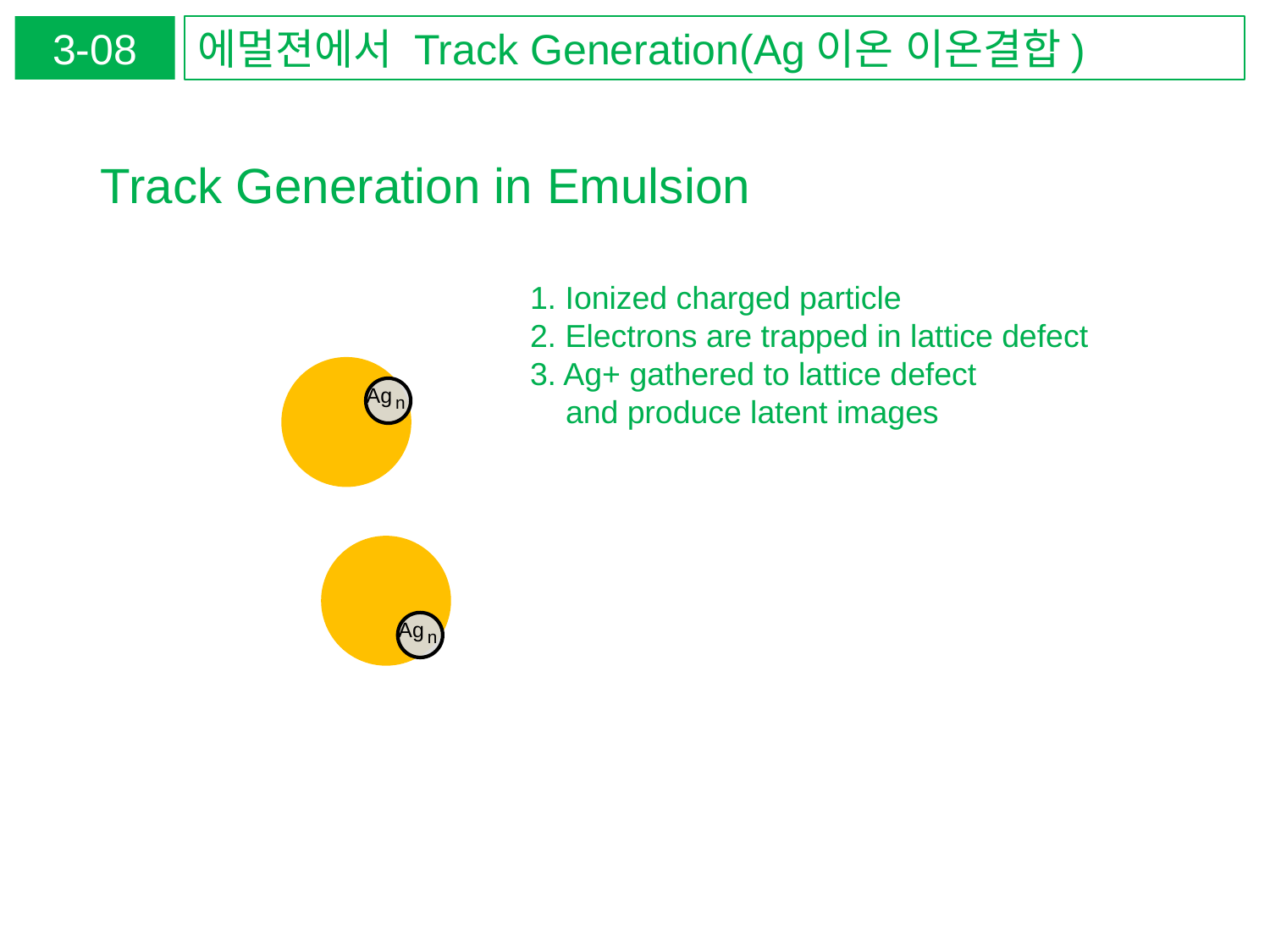

에멀젼에서 Track Generation(Ag이온 이온결합)
3-08
Track Generation in Emulsion
1. Ionized charged particle
2. Electrons are trapped in lattice defect
3. Ag+ gathered to lattice defect
    and produce latent images

Ag

n

Ag

n